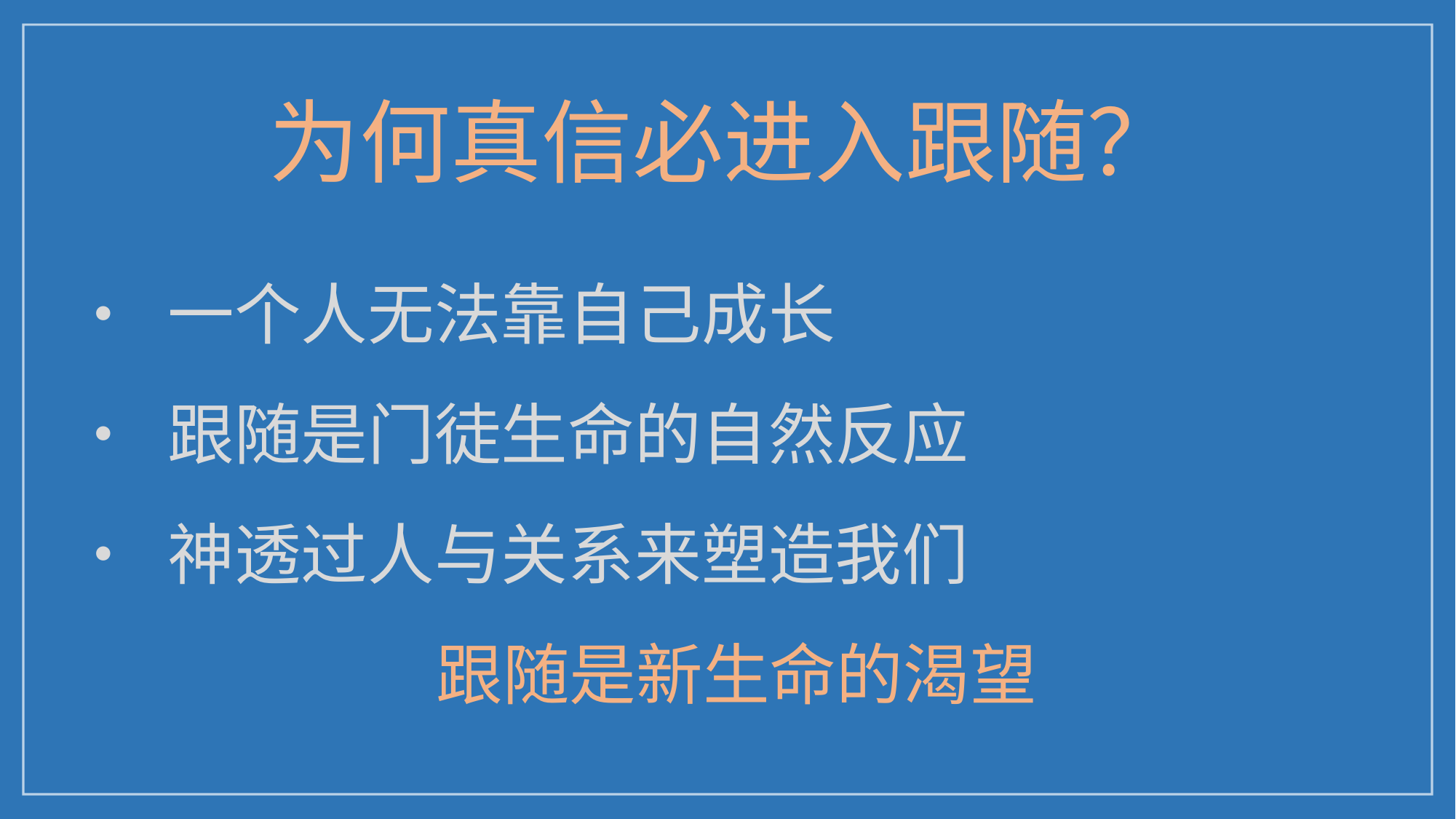

为何真信必进入跟随？
• 一个人无法靠自己成长
• 跟随是门徒生命的自然反应
• 神透过人与关系来塑造我们
跟随是新生命的渴望